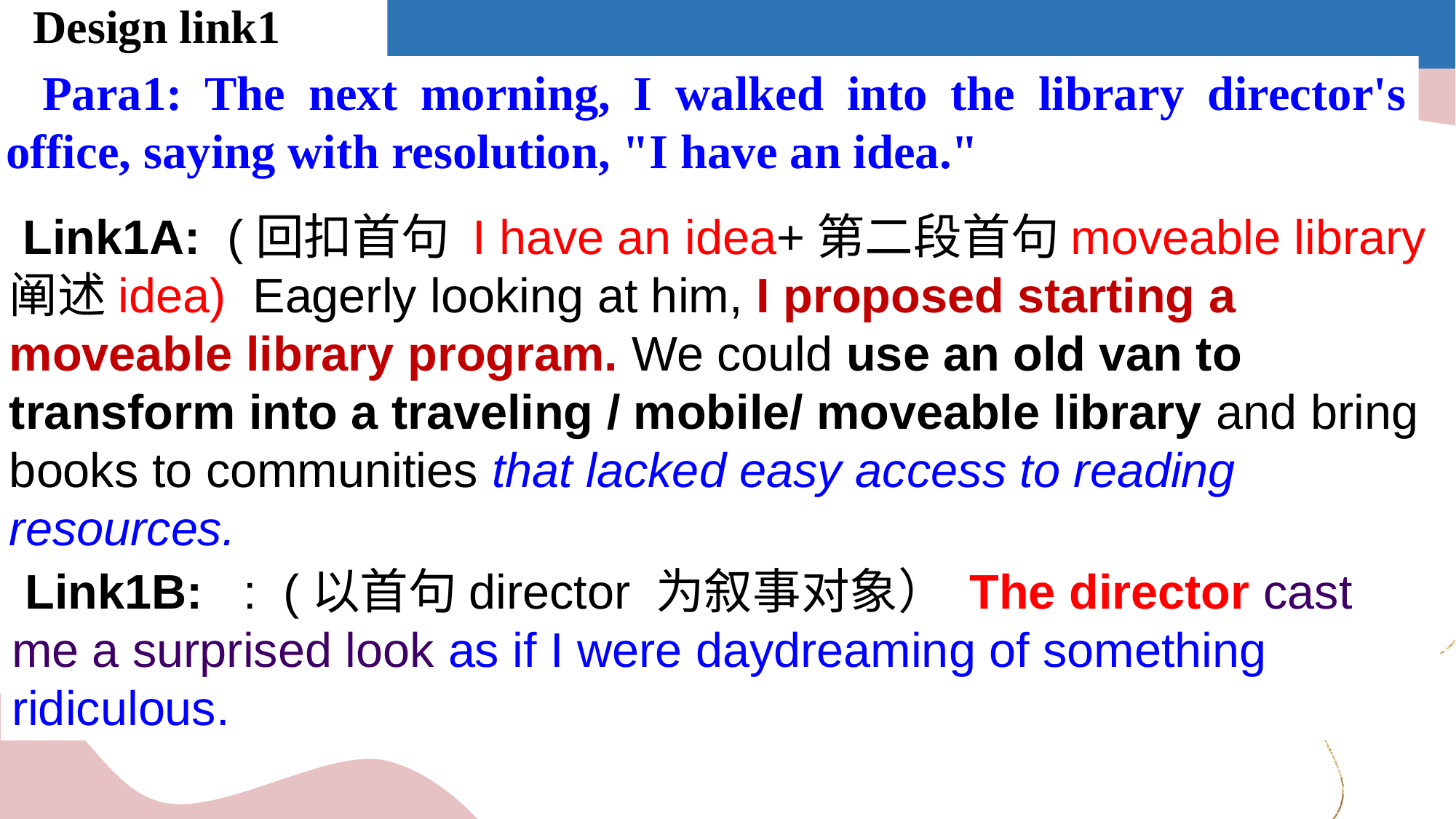

Design link1
Para1: The next morning, I walked into the library director's office, saying with resolution, "I have an idea."
 Link1A:  (回扣首句 I have an idea+第二段首句moveable library阐述idea)  Eagerly looking at him, I proposed starting a moveable library program. We could use an old van to transform into a traveling / mobile/ moveable library and bring books to communities that lacked easy access to reading resources.
 Link1B:   :  (以首句director 为叙事对象） The director cast me a surprised look as if I were daydreaming of something ridiculous.